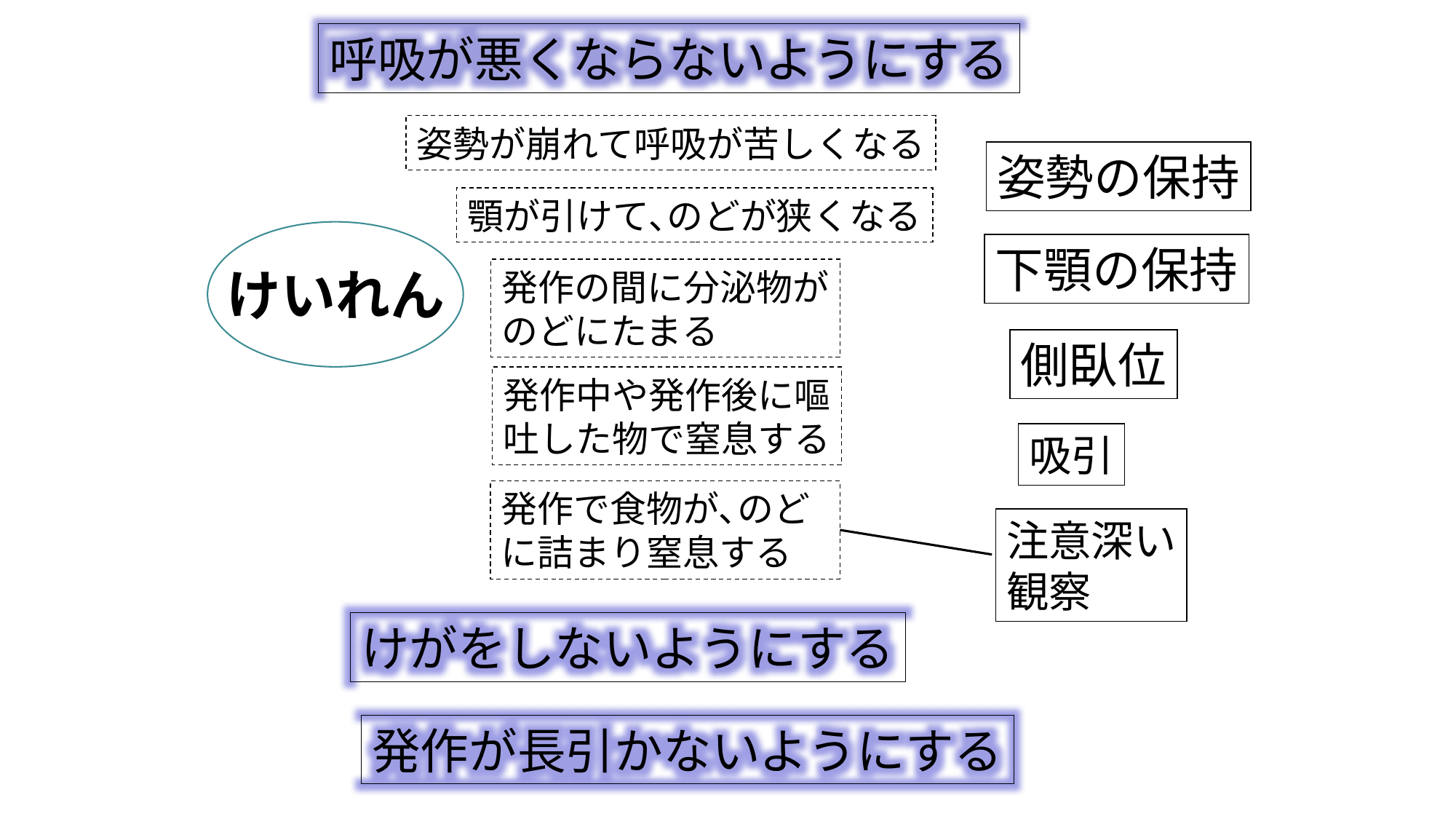

呼吸が悪くならないようにする
姿勢が崩れて呼吸が苦しくなる
姿勢の保持
顎が引けて､のどが狭くなる

下顎の保持
けいれん
発作の間に分泌物が
のどにたまる
側臥位
発作中や発作後に嘔
吐した物で窒息する
吸引
発作で食物が､のど
に詰まり窒息する
注意深い
観察
けがをしないようにする
発作が長引かないようにする